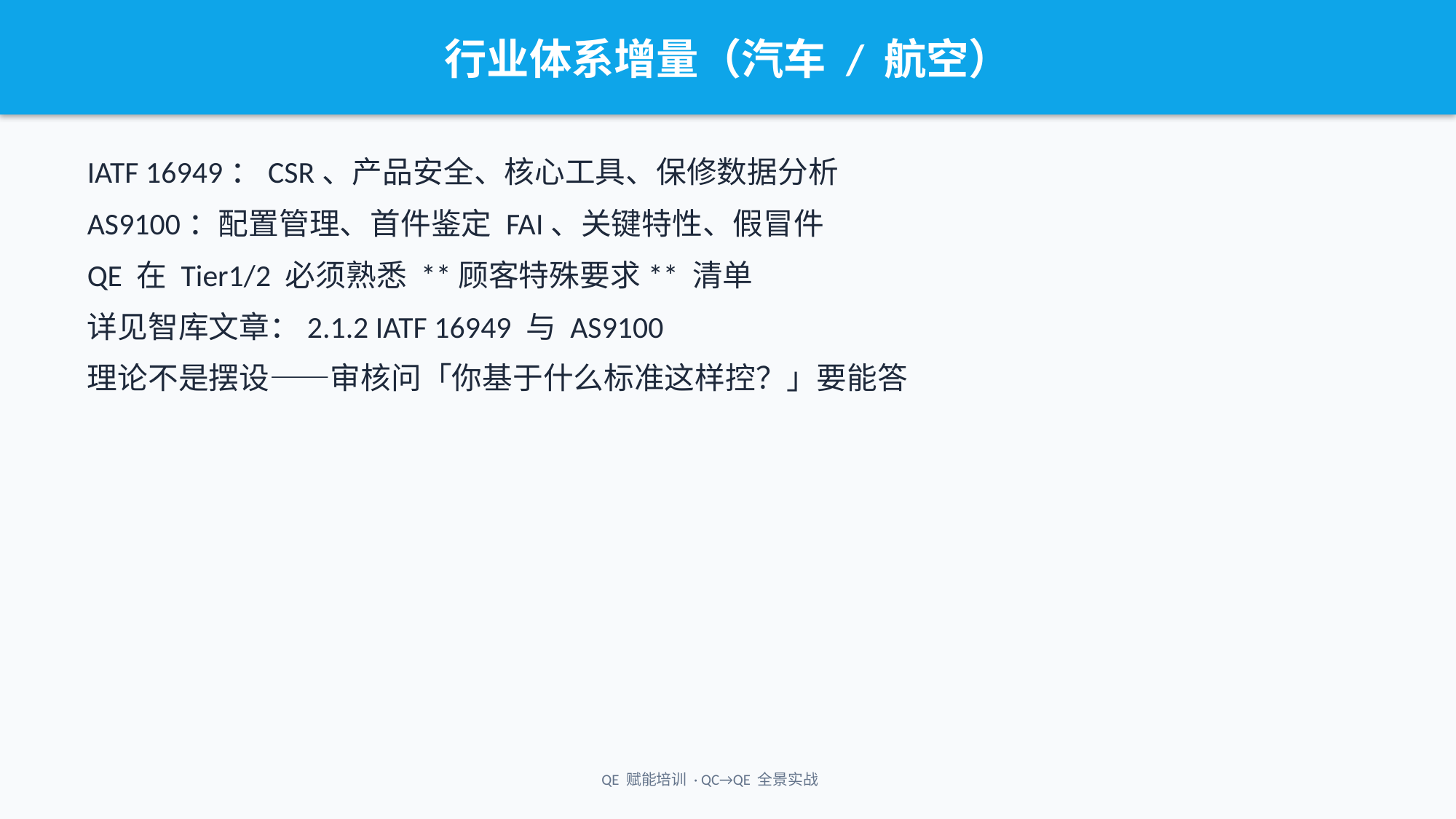

行业体系增量（汽车 / 航空）
IATF 16949：CSR、产品安全、核心工具、保修数据分析
AS9100：配置管理、首件鉴定 FAI、关键特性、假冒件
QE 在 Tier1/2 必须熟悉 **顾客特殊要求** 清单
详见智库文章：2.1.2 IATF 16949 与 AS9100
理论不是摆设——审核问「你基于什么标准这样控？」要能答
QE 赋能培训 · QC→QE 全景实战